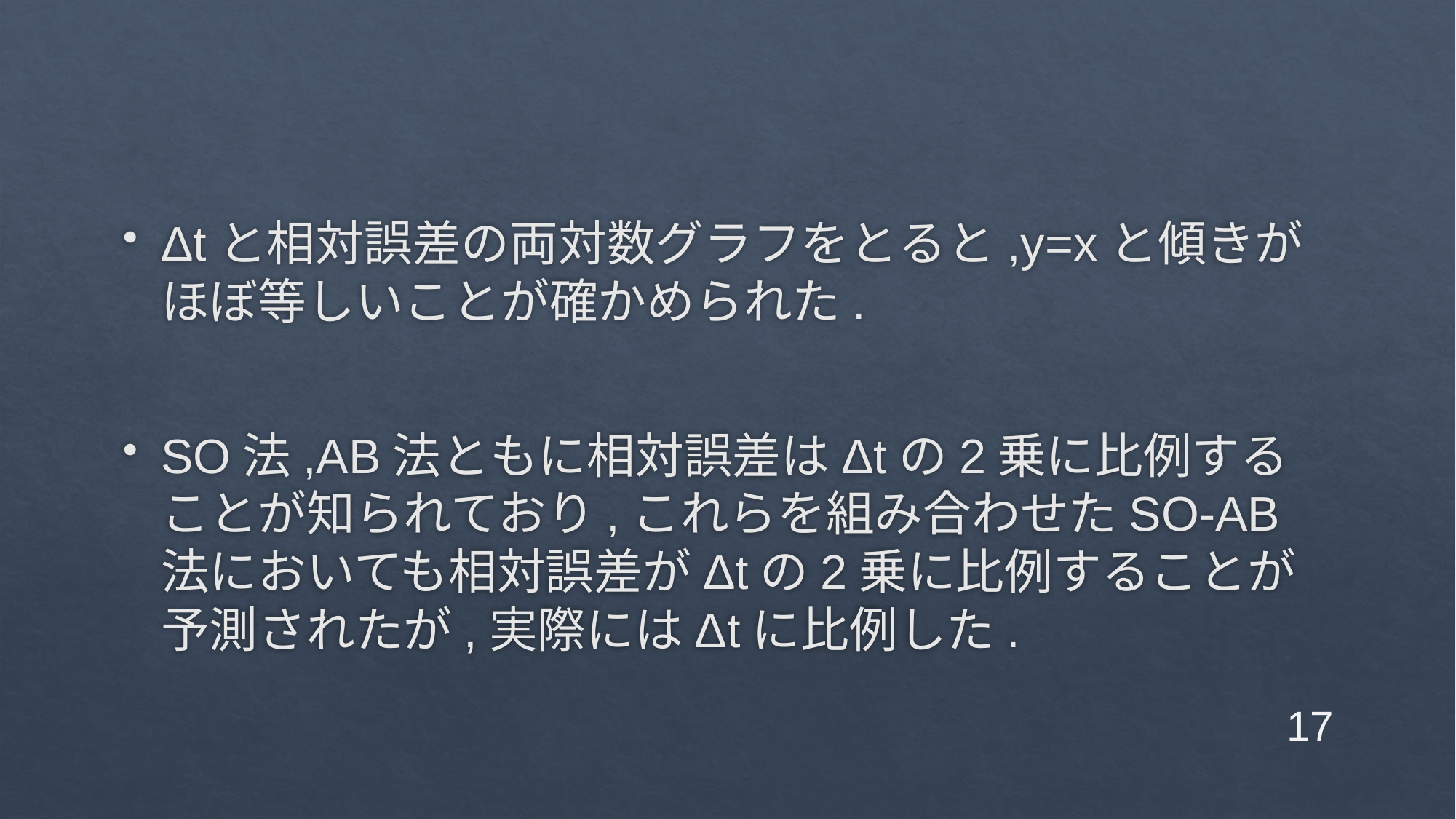

Δtと相対誤差の両対数グラフをとると,y=xと傾きがほぼ等しいことが確かめられた.

SO法,AB法ともに相対誤差はΔtの2乗に比例することが知られており,これらを組み合わせたSO-AB法においても相対誤差がΔtの2乗に比例することが予測されたが,実際にはΔtに比例した.

17